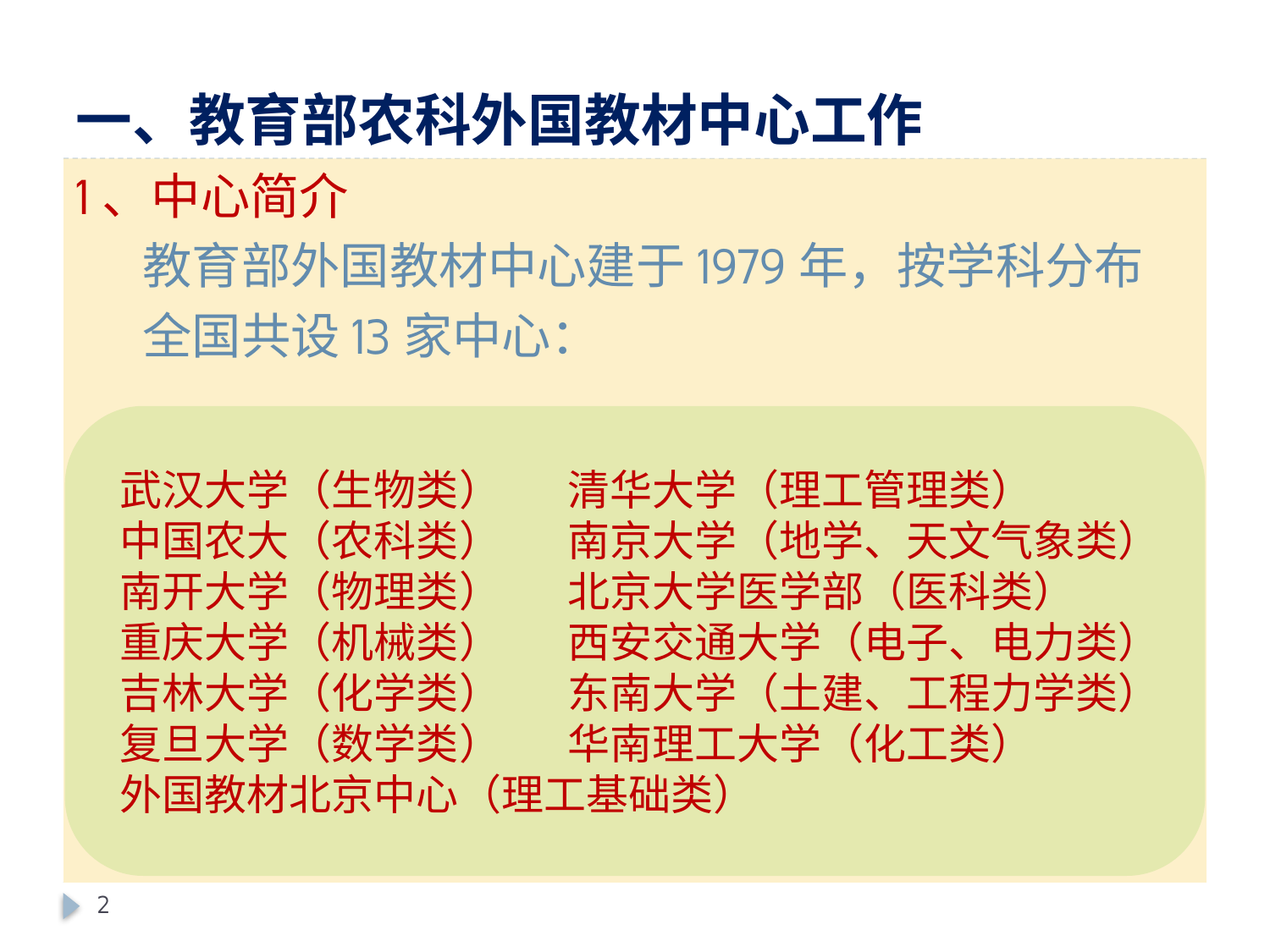

# 一、教育部农科外国教材中心工作
1、中心简介
     教育部外国教材中心建于1979年，按学科分布
     全国共设13家中心：

 武汉大学（生物类）       清华大学（理工管理类）
 中国农大（农科类）       南京大学（地学、天文气象类）
 南开大学（物理类）       北京大学医学部（医科类）
 重庆大学（机械类）       西安交通大学（电子、电力类）
 吉林大学（化学类）       东南大学（土建、工程力学类）
 复旦大学（数学类）       华南理工大学（化工类）
 外国教材北京中心（理工基础类）
2